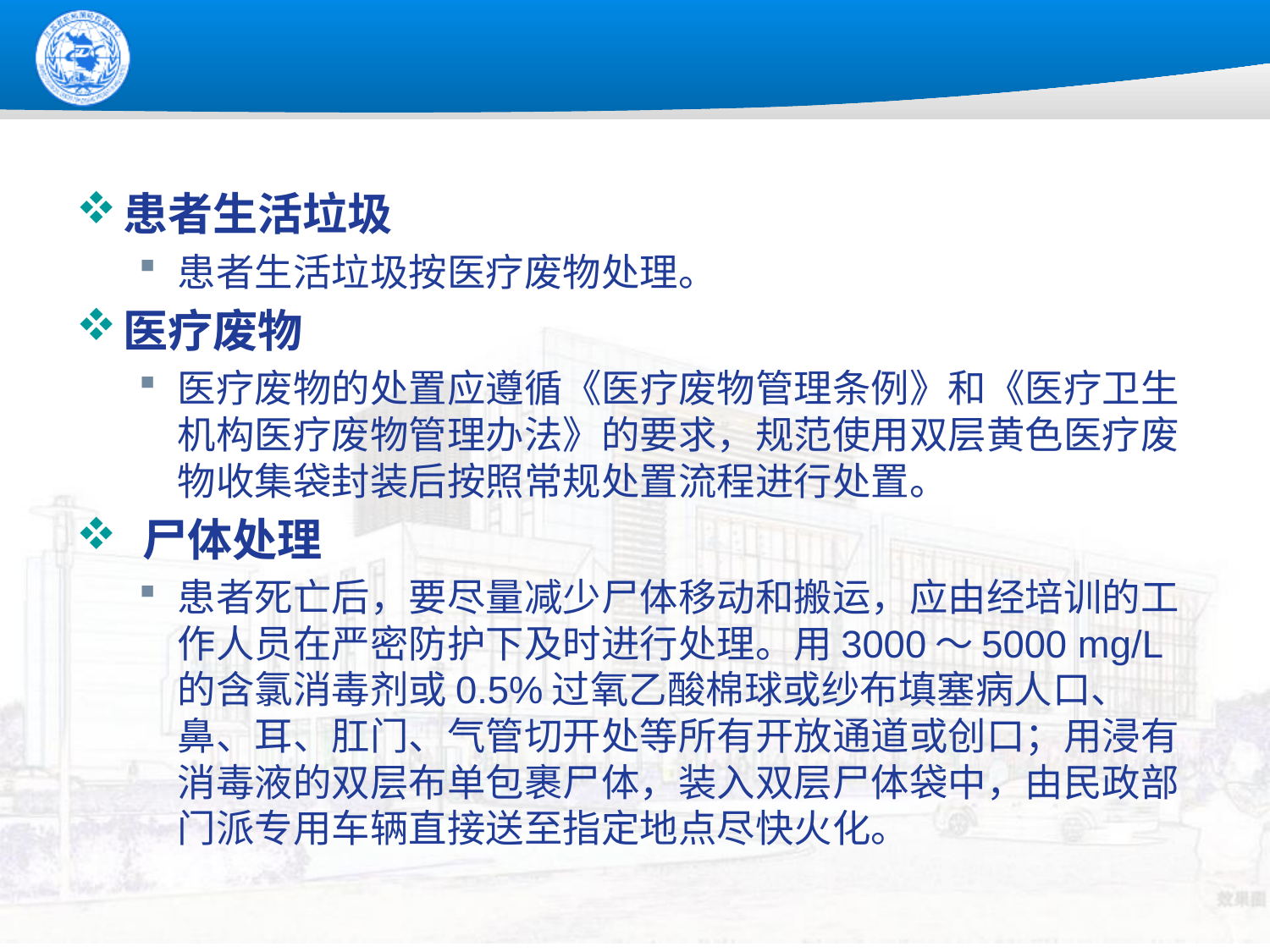

#
患者生活垃圾
患者生活垃圾按医疗废物处理。
医疗废物
医疗废物的处置应遵循《医疗废物管理条例》和《医疗卫生机构医疗废物管理办法》的要求，规范使用双层黄色医疗废物收集袋封装后按照常规处置流程进行处置。
 尸体处理
患者死亡后，要尽量减少尸体移动和搬运，应由经培训的工作人员在严密防护下及时进行处理。用3000～5000 mg/L的含氯消毒剂或0.5%过氧乙酸棉球或纱布填塞病人口、鼻、耳、肛门、气管切开处等所有开放通道或创口；用浸有消毒液的双层布单包裹尸体，装入双层尸体袋中，由民政部门派专用车辆直接送至指定地点尽快火化。